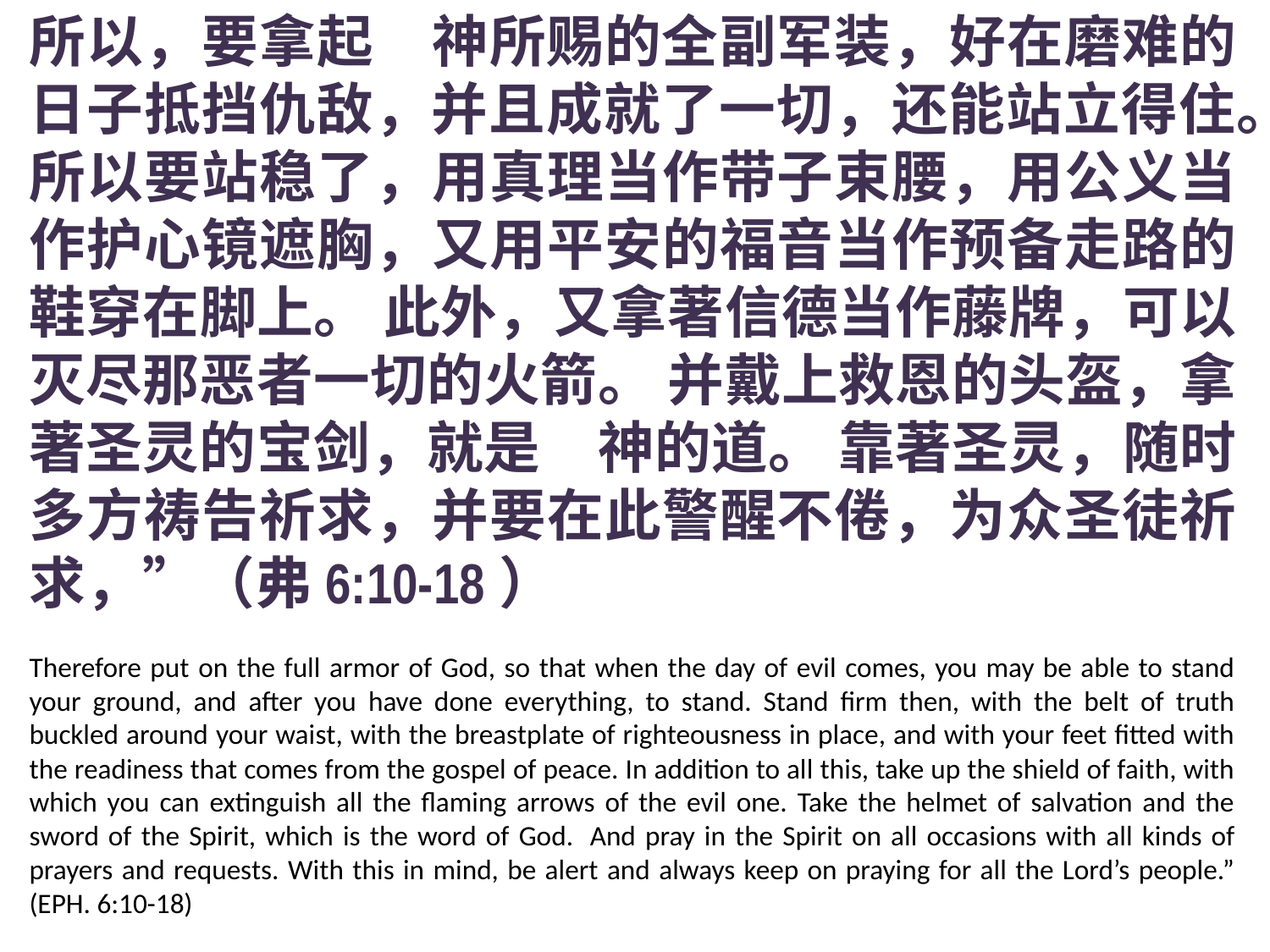

所以，要拿起　神所赐的全副军装，好在磨难的日子抵挡仇敌，并且成就了一切，还能站立得住。所以要站稳了，用真理当作带子束腰，用公义当作护心镜遮胸，又用平安的福音当作预备走路的鞋穿在脚上。 此外，又拿著信德当作藤牌，可以灭尽那恶者一切的火箭。 并戴上救恩的头盔，拿著圣灵的宝剑，就是　神的道。 靠著圣灵，随时多方祷告祈求，并要在此警醒不倦，为众圣徒祈求，”（弗6:10-18）

Therefore put on the full armor of God, so that when the day of evil comes, you may be able to stand your ground, and after you have done everything, to stand. Stand firm then, with the belt of truth buckled around your waist, with the breastplate of righteousness in place, and with your feet fitted with the readiness that comes from the gospel of peace. In addition to all this, take up the shield of faith, with which you can extinguish all the flaming arrows of the evil one. Take the helmet of salvation and the sword of the Spirit, which is the word of God.  And pray in the Spirit on all occasions with all kinds of prayers and requests. With this in mind, be alert and always keep on praying for all the Lord’s people.” (EPH. 6:10-18)